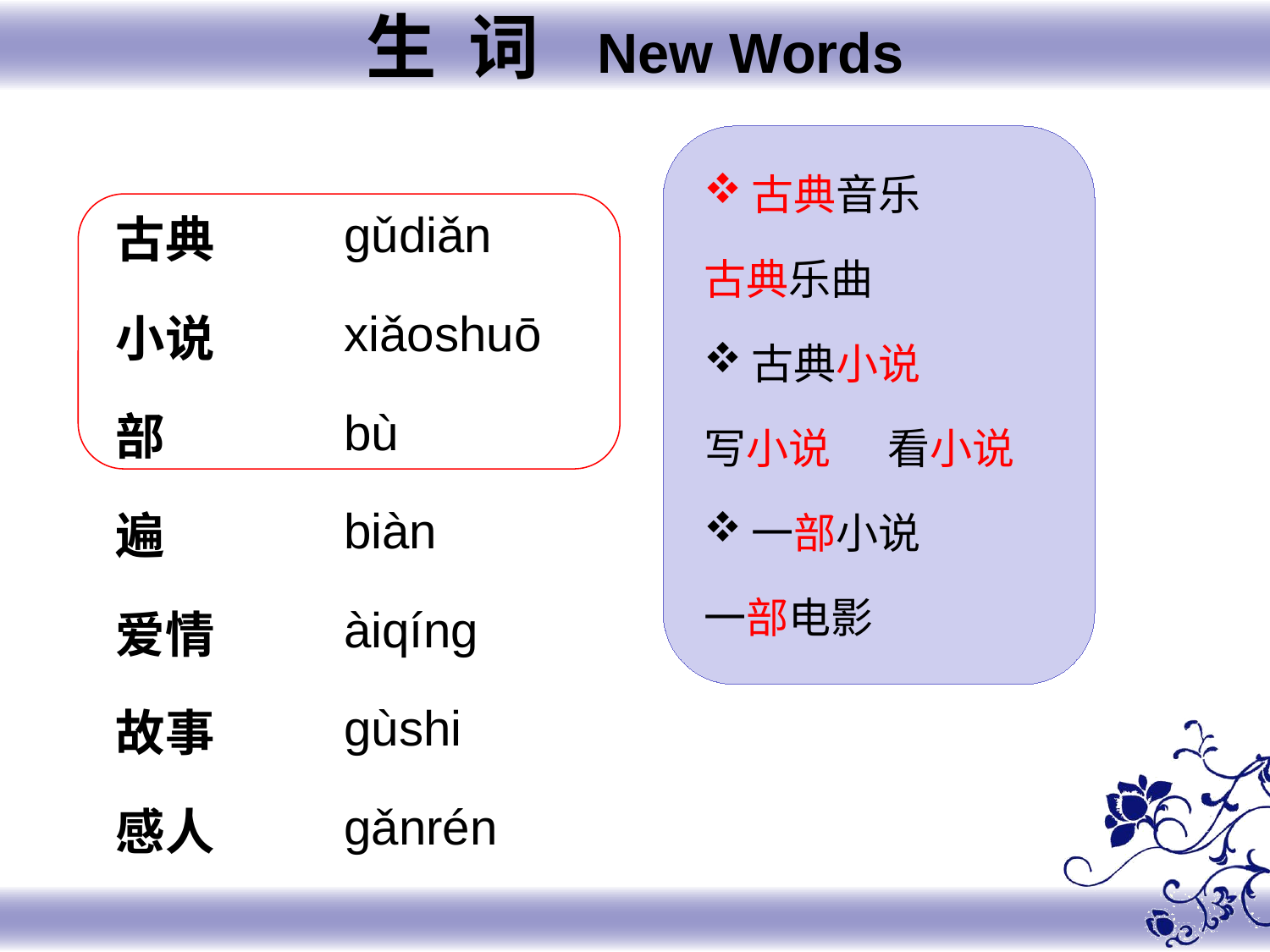

生  词   New Words

古典音乐
古典乐曲
古典小说
写小说      看小说
一部小说
一部电影

gǔdiǎn
xiǎoshuō
bù
biàn
àiqíng
gùshi
gǎnrén
古典
小说
部
遍
爱情
故事
感人